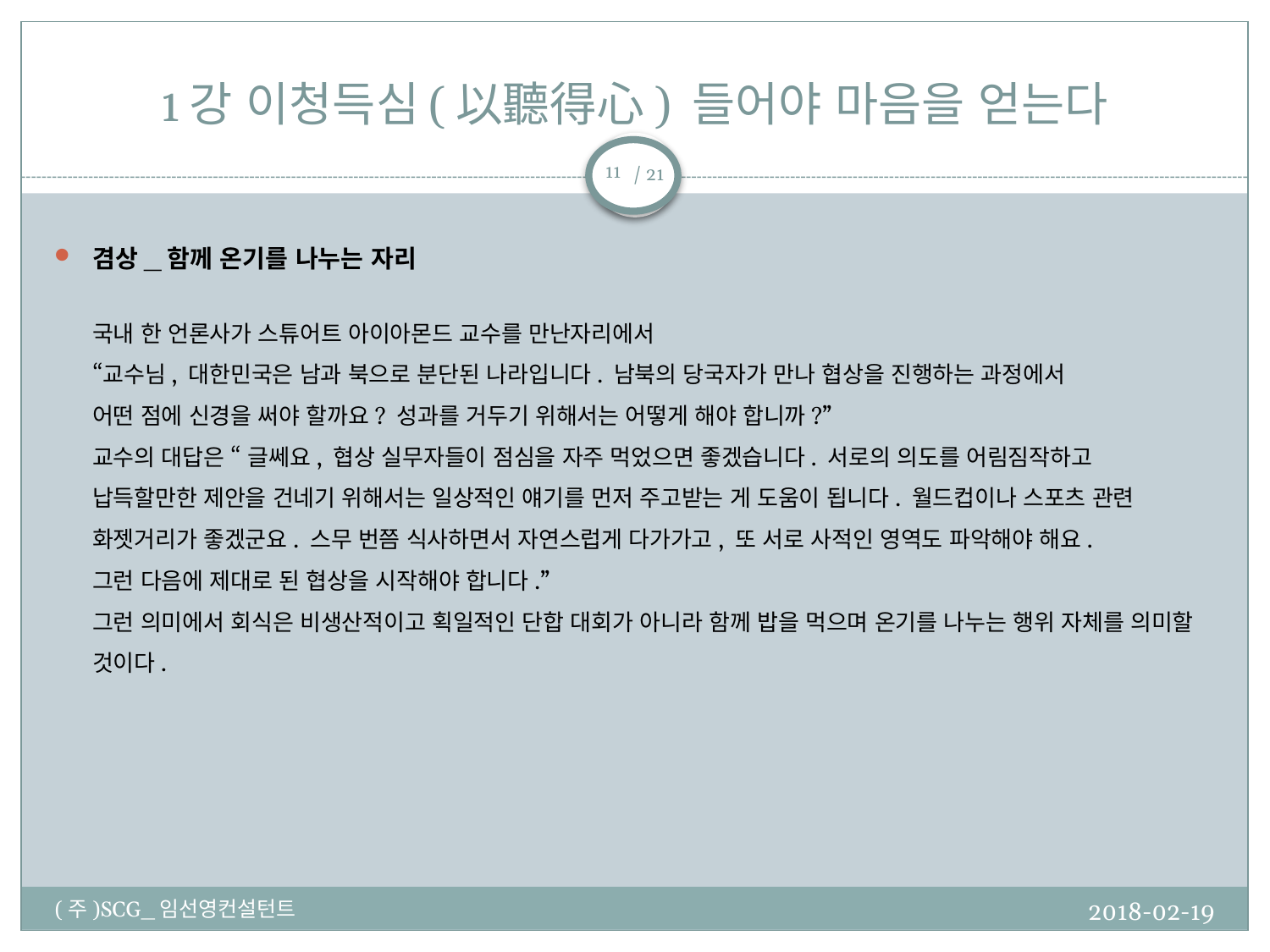

# 1강 이청득심(以聽得心) 들어야 마음을 얻는다
11
겸상_함께 온기를 나누는 자리

국내 한 언론사가 스튜어트 아이아몬드 교수를 만난자리에서
“교수님, 대한민국은 남과 북으로 분단된 나라입니다. 남북의 당국자가 만나 협상을 진행하는 과정에서
어떤 점에 신경을 써야 할까요? 성과를 거두기 위해서는 어떻게 해야 합니까?”
교수의 대답은 “ 글쎄요, 협상 실무자들이 점심을 자주 먹었으면 좋겠습니다. 서로의 의도를 어림짐작하고
납득할만한 제안을 건네기 위해서는 일상적인 얘기를 먼저 주고받는 게 도움이 됩니다. 월드컵이나 스포츠 관련 화젯거리가 좋겠군요. 스무 번쯤 식사하면서 자연스럽게 다가가고, 또 서로 사적인 영역도 파악해야 해요.
그런 다음에 제대로 된 협상을 시작해야 합니다.”
그런 의미에서 회식은 비생산적이고 획일적인 단합 대회가 아니라 함께 밥을 먹으며 온기를 나누는 행위 자체를 의미할 것이다.
2018-02-19
(주)SCG_임선영컨설턴트